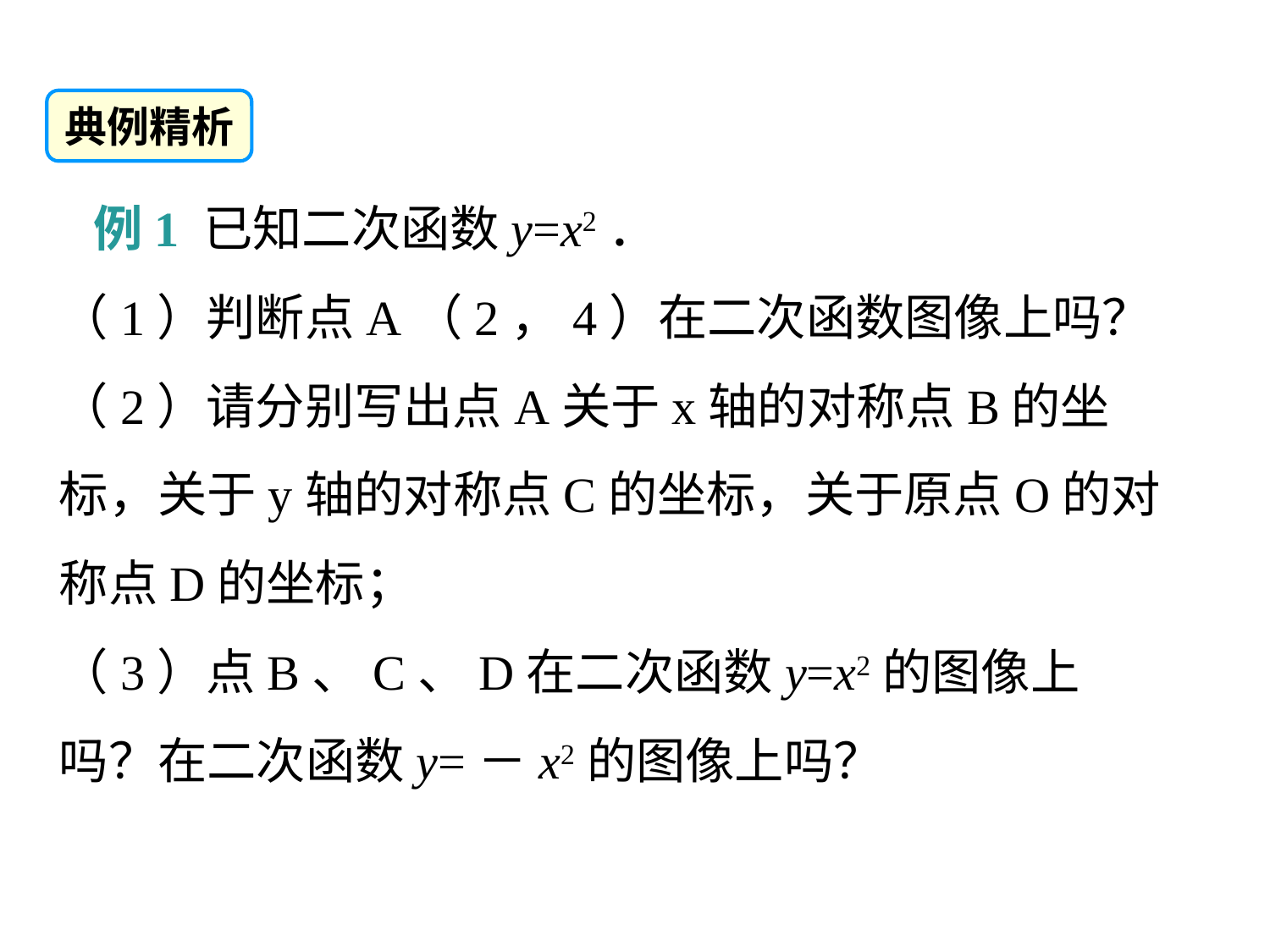

典例精析
  例1 已知二次函数y=x2．
（1）判断点A（2，4）在二次函数图像上吗？
（2）请分别写出点A关于x轴的对称点B的坐标，关于y轴的对称点C的坐标，关于原点O的对称点D的坐标；
（3）点B、C、D在二次函数y=x2的图像上吗？在二次函数y=－x2的图像上吗？